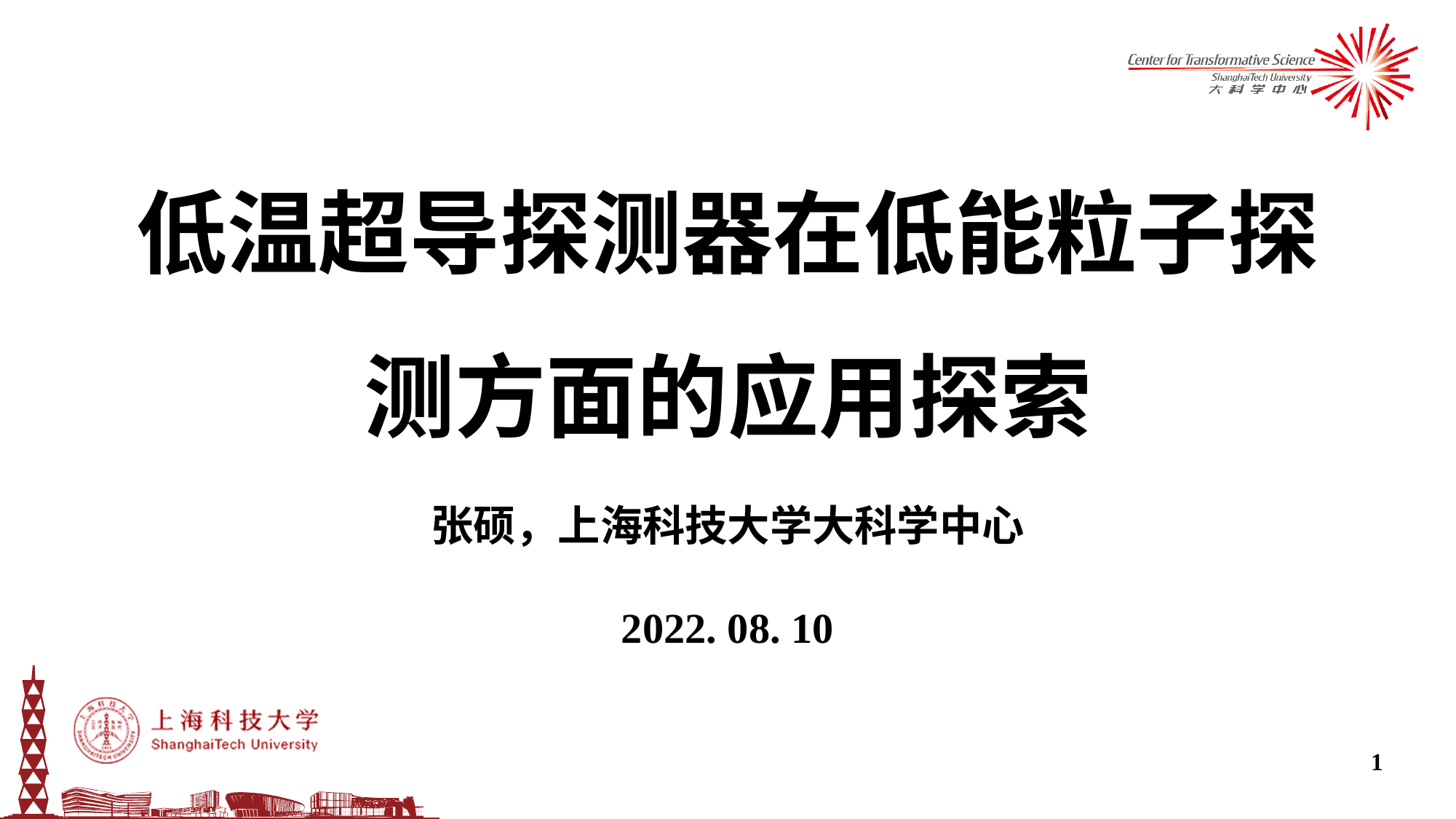

低温超导探测器在低能粒子探测方面的应用探索

张硕，上海科技大学大科学中心

2022. 08. 10
1